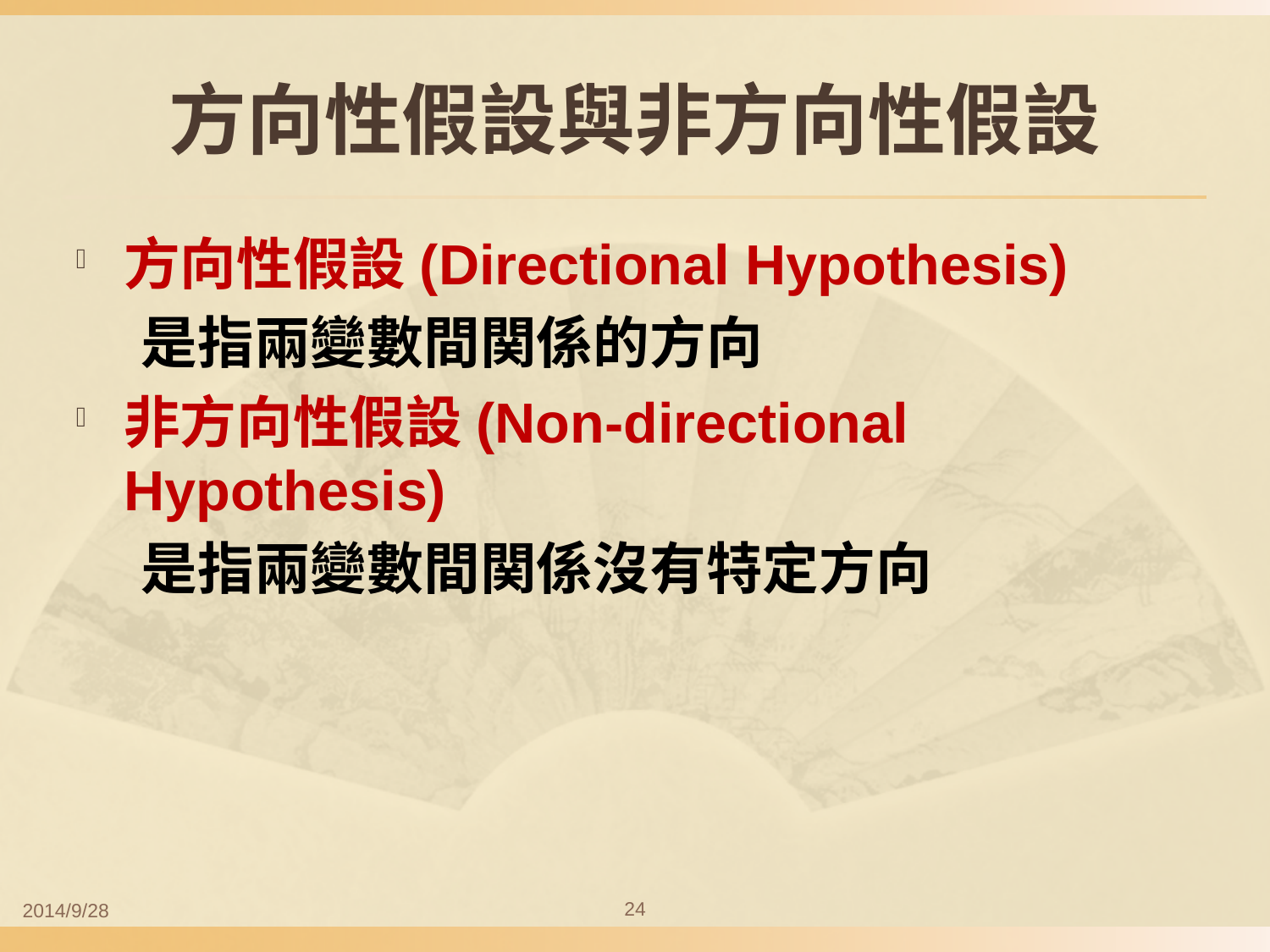

# 方向性假設與非方向性假設
方向性假設(Directional Hypothesis)
    是指兩變數間関係的方向
非方向性假設(Non-directional Hypothesis)
    是指兩變數間関係沒有特定方向

2014/9/28
24